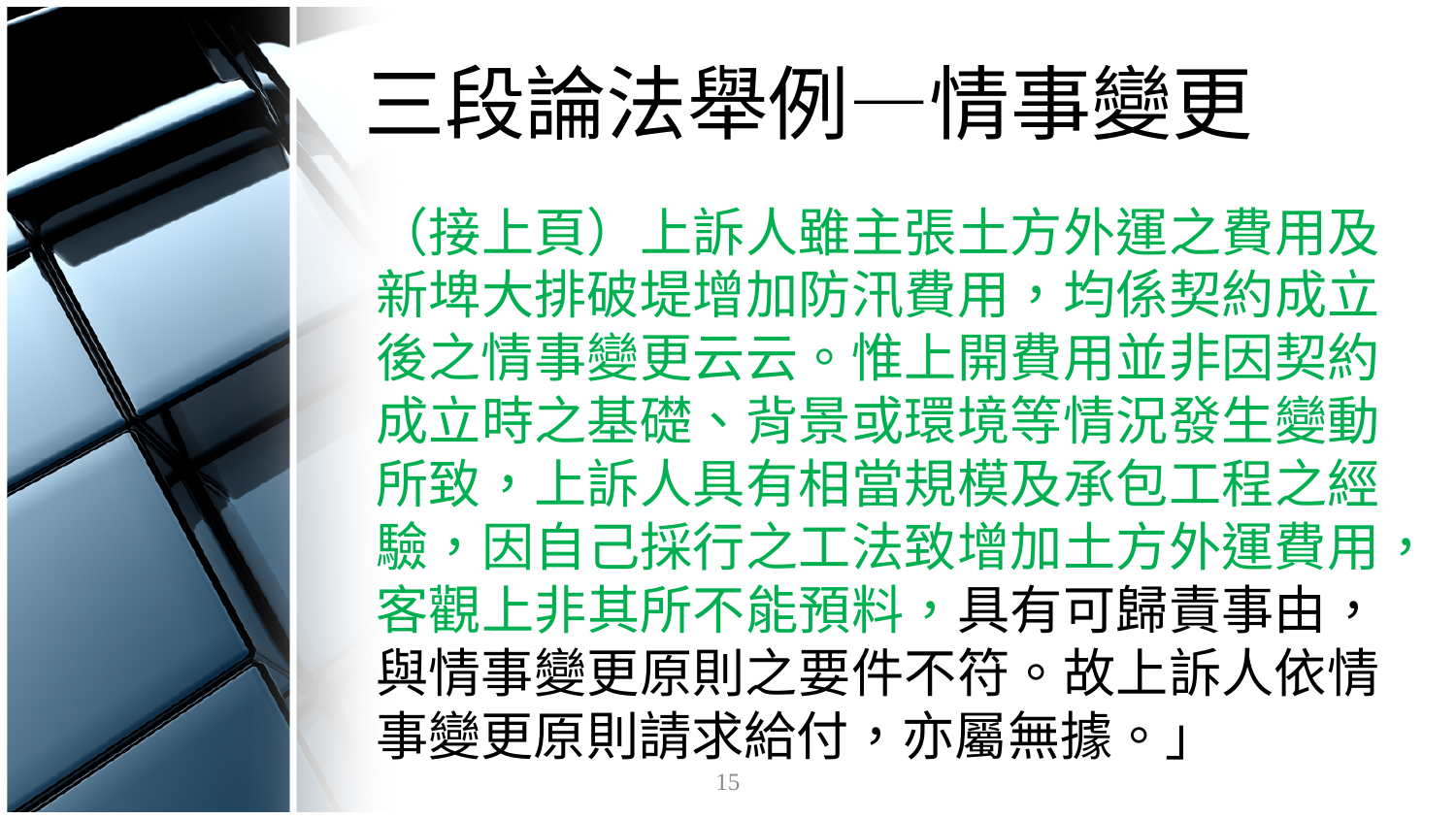

# 三段論法舉例—情事變更
（接上頁）上訴人雖主張土方外運之費用及新埤大排破堤增加防汛費用，均係契約成立後之情事變更云云。惟上開費用並非因契約成立時之基礎、背景或環境等情況發生變動所致，上訴人具有相當規模及承包工程之經驗，因自己採行之工法致增加土方外運費用，客觀上非其所不能預料，具有可歸責事由，與情事變更原則之要件不符。故上訴人依情事變更原則請求給付，亦屬無據。」
15